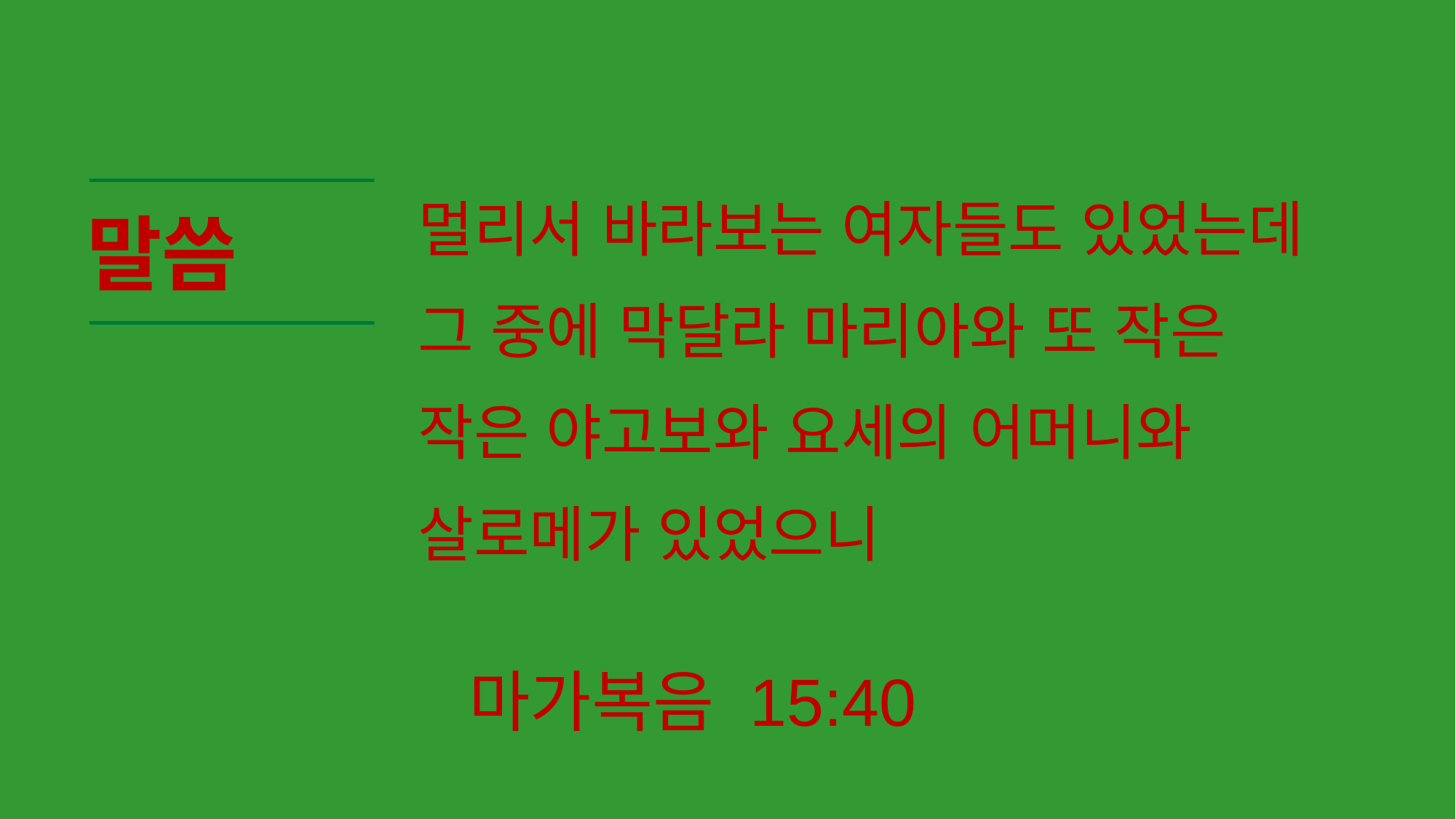

# 멀리서 바라보는 여자들도 있었는데 그 중에 막달라 마리아와 또 작은 작은 야고보와 요세의 어머니와 살로메가 있었으니

말씀

마가복음 15:40